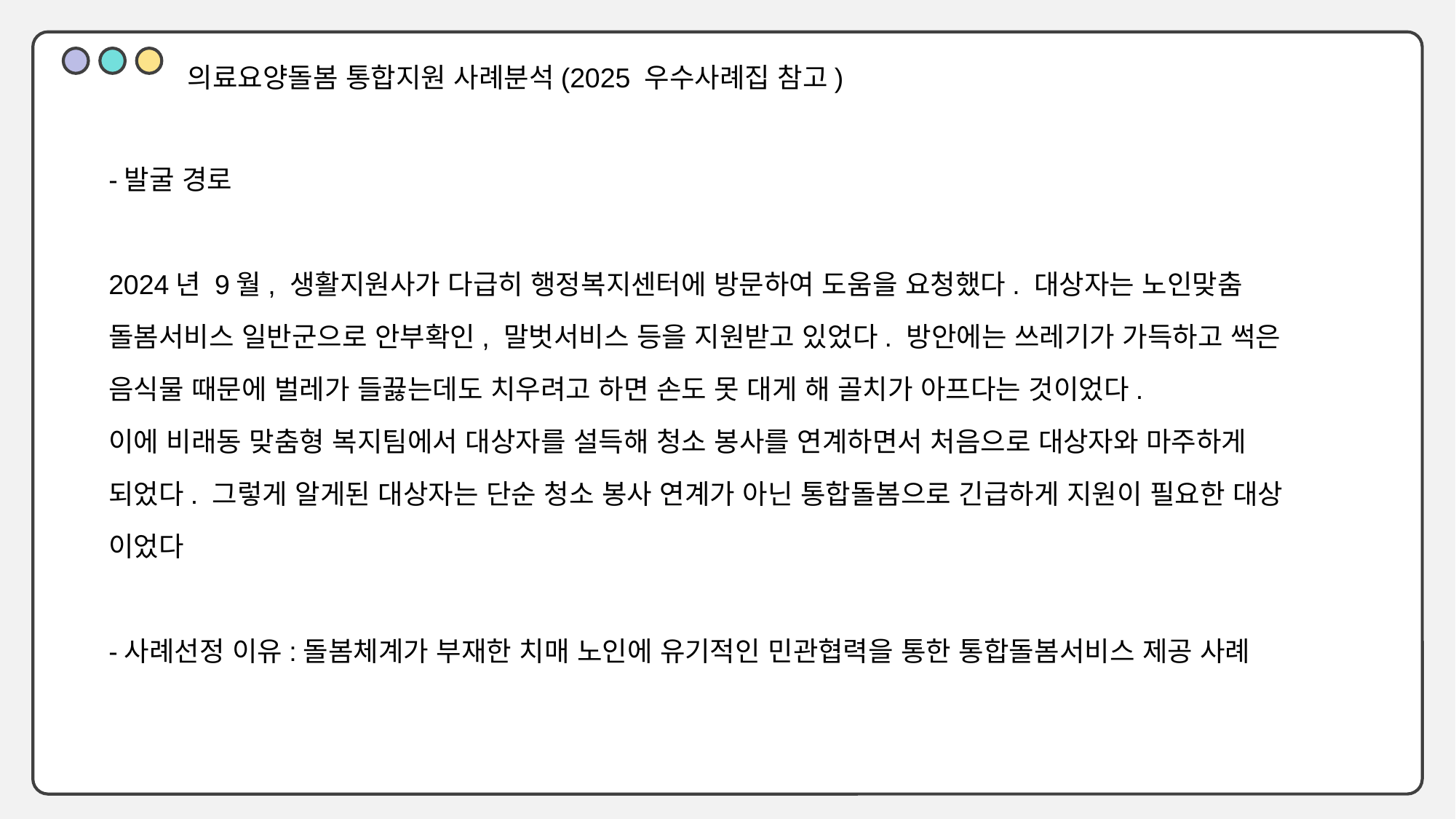

바
의료요양돌봄 통합지원 사례분석(2025 우수사례집 참고)

-발굴 경로

2024년 9월, 생활지원사가 다급히 행정복지센터에 방문하여 도움을 요청했다. 대상자는 노인맞춤
돌봄서비스 일반군으로 안부확인, 말벗서비스 등을 지원받고 있었다. 방안에는 쓰레기가 가득하고 썩은
음식물 때문에 벌레가 들끓는데도 치우려고 하면 손도 못 대게 해 골치가 아프다는 것이었다.
이에 비래동 맞춤형 복지팀에서 대상자를 설득해 청소 봉사를 연계하면서 처음으로 대상자와 마주하게
되었다. 그렇게 알게된 대상자는 단순 청소 봉사 연계가 아닌 통합돌봄으로 긴급하게 지원이 필요한 대상
이었다

-사례선정 이유:돌봄체계가 부재한 치매 노인에 유기적인 민관협력을 통한 통합돌봄서비스 제공 사례